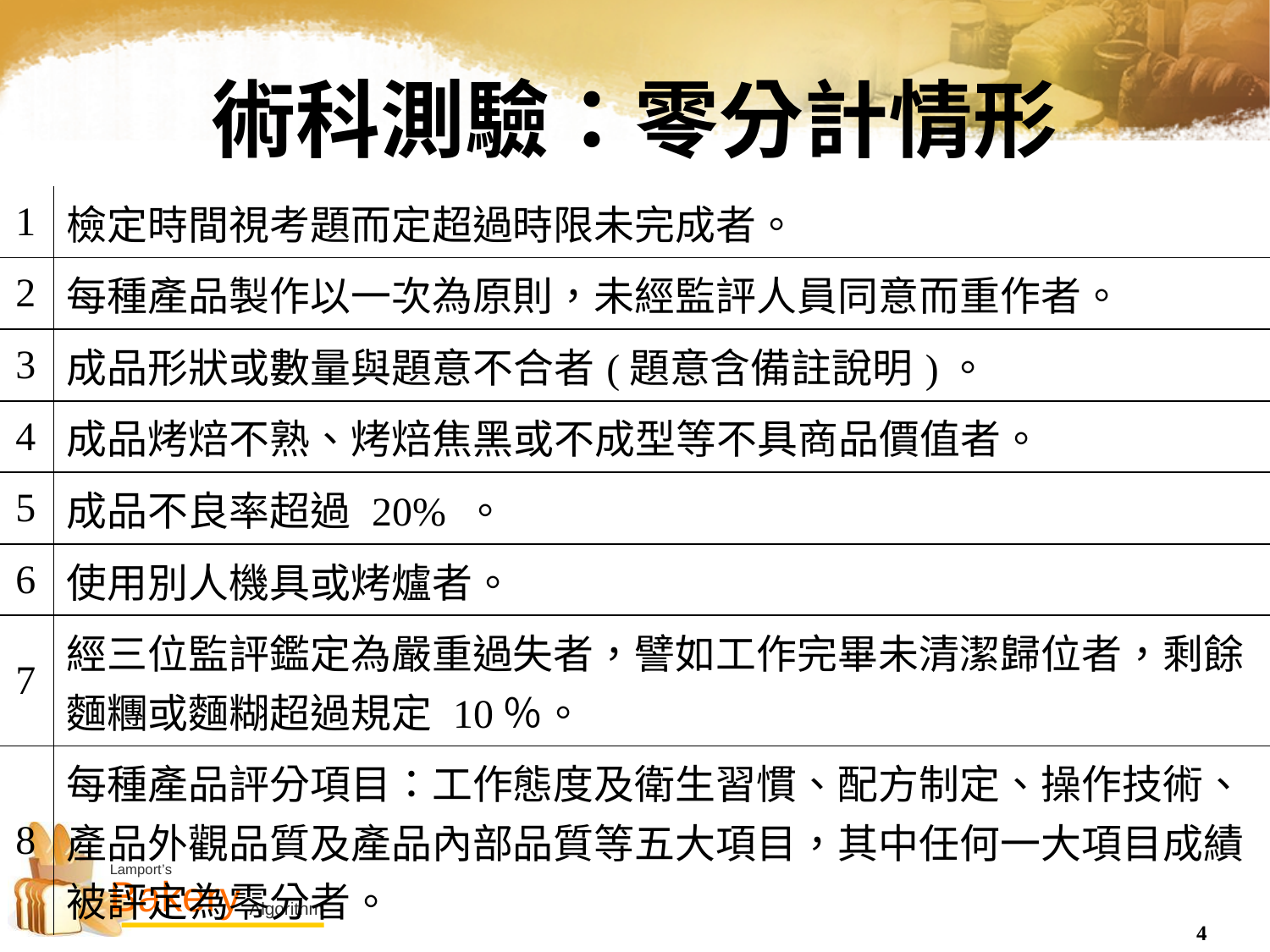

# 術科測驗：零分計情形
| 1 | 檢定時間視考題而定超過時限未完成者。 |
| --- | --- |
| 2 | 每種產品製作以一次為原則，未經監評人員同意而重作者。 |
| 3 | 成品形狀或數量與題意不合者(題意含備註說明)。 |
| 4 | 成品烤焙不熟、烤焙焦黑或不成型等不具商品價值者。 |
| 5 | 成品不良率超過 20% 。 |
| 6 | 使用別人機具或烤爐者。 |
| 7 | 經三位監評鑑定為嚴重過失者，譬如工作完畢未清潔歸位者，剩餘麵糰或麵糊超過規定 10％。 |
| 8 | 每種產品評分項目：工作態度及衛生習慣、配方制定、操作技術、產品外觀品質及產品內部品質等五大項目，其中任何一大項目成績被評定為零分者。 |